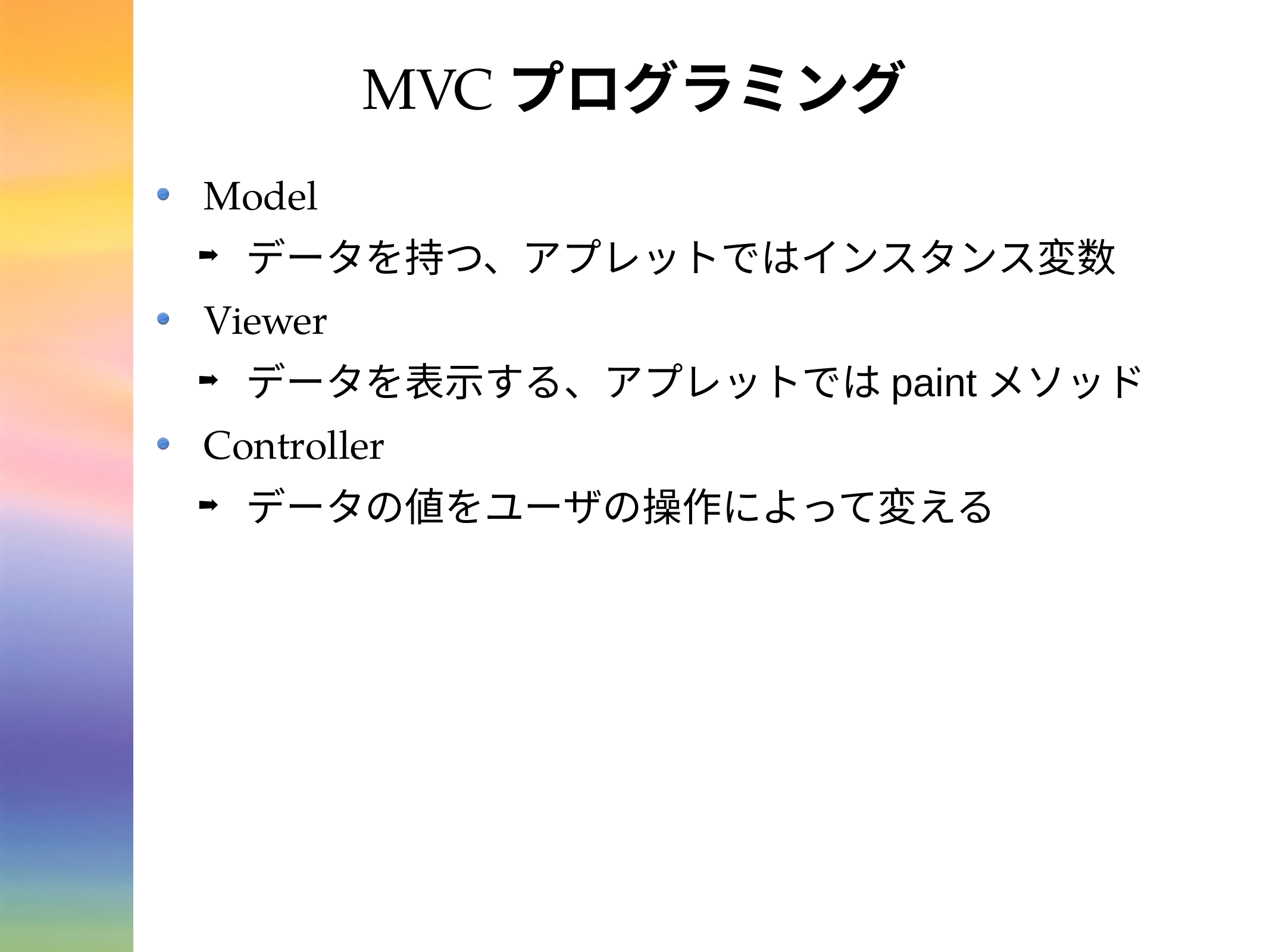

# MVCプログラミング
Model
データを持つ、アプレットではインスタンス変数
Viewer
データを表示する、アプレットではpaintメソッド
Controller
データの値をユーザの操作によって変える